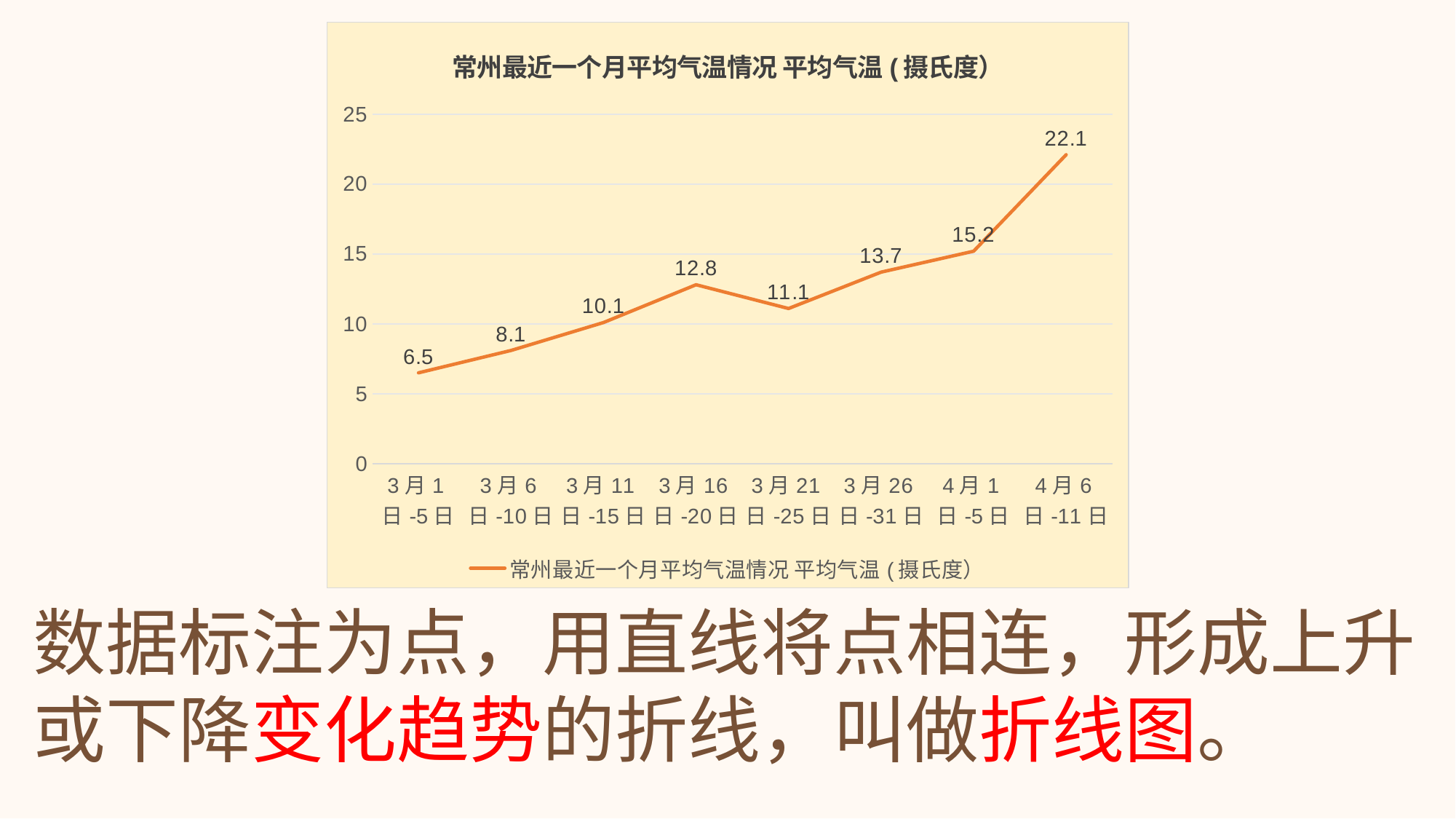

### Chart:

| Category | 常州最近一个月平均气温情况 平均气温(摄氏度） |
|---|---|
| 3月1日-5日 | 6.5 |
| 3月6日-10日 | 8.1 |
| 3月11日-15日 | 10.1 |
| 3月16日-20日 | 12.8 |
| 3月21日-25日 | 11.1 |
| 3月26日-31日 | 13.7 |
| 4月1日-5日 | 15.2 |
| 4月6日-11日 | 22.1 |
数据标注为点，用直线将点相连，形成上升或下降变化趋势的折线，叫做折线图。